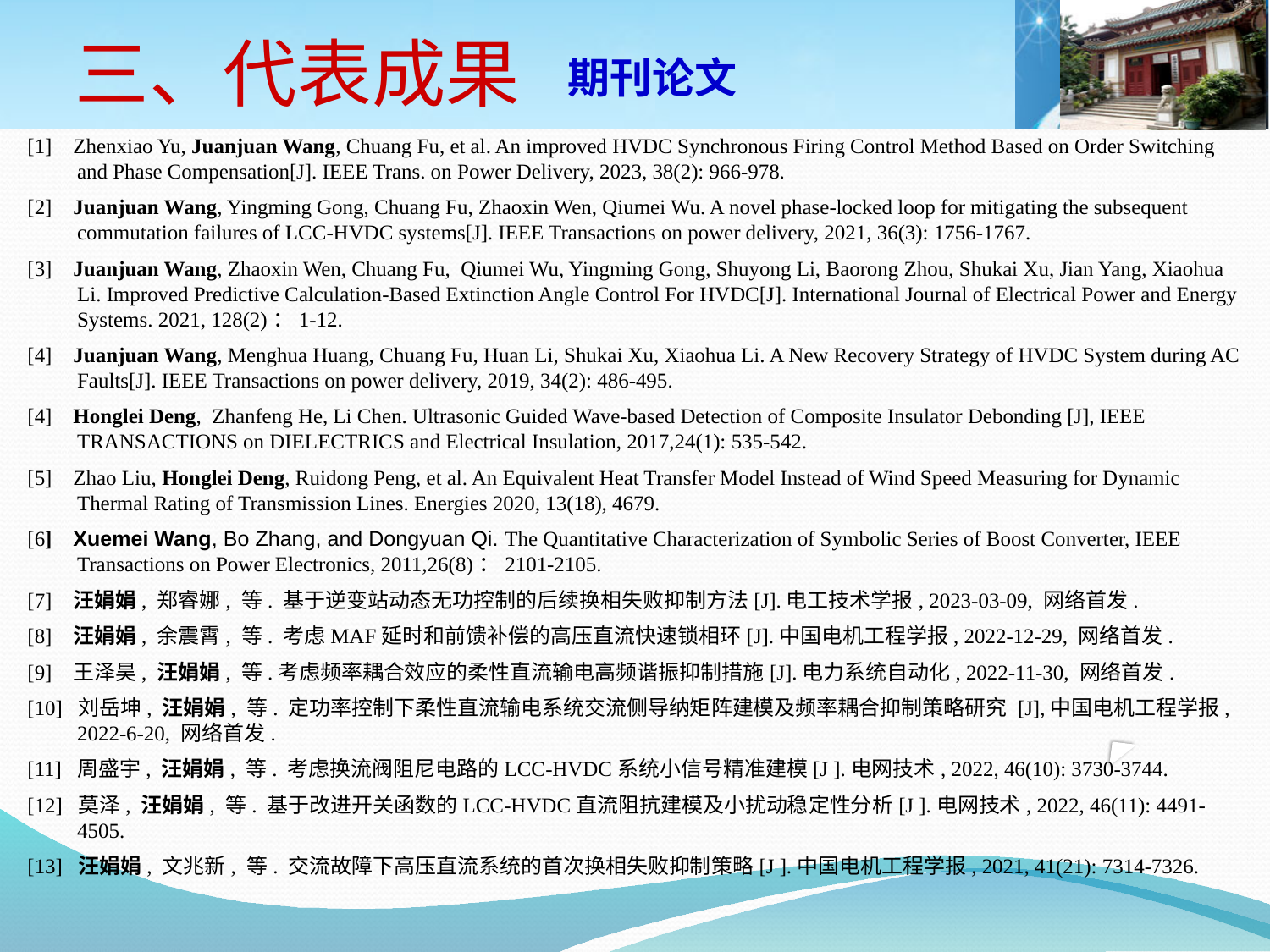

# 三、代表成果
期刊论文
[1]    Zhenxiao Yu, Juanjuan Wang, Chuang Fu, et al. An improved HVDC Synchronous Firing Control Method Based on Order Switching and Phase Compensation[J]. IEEE Trans. on Power Delivery, 2023, 38(2): 966-978.
[2]    Juanjuan Wang, Yingming Gong, Chuang Fu, Zhaoxin Wen, Qiumei Wu. A novel phase-locked loop for mitigating the subsequent commutation failures of LCC-HVDC systems[J]. IEEE Transactions on power delivery, 2021, 36(3): 1756-1767.
[3]    Juanjuan Wang, Zhaoxin Wen, Chuang Fu,  Qiumei Wu, Yingming Gong, Shuyong Li, Baorong Zhou, Shukai Xu, Jian Yang, Xiaohua Li. Improved Predictive Calculation-Based Extinction Angle Control For HVDC[J]. International Journal of Electrical Power and Energy Systems. 2021, 128(2)：1-12.
[4]    Juanjuan Wang, Menghua Huang, Chuang Fu, Huan Li, Shukai Xu, Xiaohua Li. A New Recovery Strategy of HVDC System during AC Faults[J]. IEEE Transactions on power delivery, 2019, 34(2): 486-495.
[4]    Honglei Deng,  Zhanfeng He, Li Chen. Ultrasonic Guided Wave-based Detection of Composite Insulator Debonding [J], IEEE TRANSACTIONS on DIELECTRICS and Electrical Insulation, 2017,24(1): 535-542.
[5]    Zhao Liu, Honglei Deng, Ruidong Peng, et al. An Equivalent Heat Transfer Model Instead of Wind Speed Measuring for Dynamic Thermal Rating of Transmission Lines. Energies 2020, 13(18), 4679.
[6]    Xuemei Wang, Bo Zhang, and Dongyuan Qi. The Quantitative Characterization of Symbolic Series of Boost Converter, IEEE Transactions on Power Electronics, 2011,26(8)：2101-2105.
[7]   汪娟娟, 郑睿娜, 等. 基于逆变站动态无功控制的后续换相失败抑制方法[J].电工技术学报, 2023-03-09, 网络首发.
[8]   汪娟娟, 余震霄, 等. 考虑MAF延时和前馈补偿的高压直流快速锁相环[J].中国电机工程学报, 2022-12-29, 网络首发.
[9]   王泽昊, 汪娟娟, 等.考虑频率耦合效应的柔性直流输电高频谐振抑制措施[J].电力系统自动化, 2022-11-30, 网络首发.
[10]  刘岳坤, 汪娟娟, 等. 定功率控制下柔性直流输电系统交流侧导纳矩阵建模及频率耦合抑制策略研究 [J],中国电机工程学报, 2022-6-20, 网络首发.
[11]  周盛宇, 汪娟娟, 等. 考虑换流阀阻尼电路的LCC-HVDC系统小信号精准建模[J ].电网技术, 2022, 46(10): 3730-3744.
[12]  莫泽, 汪娟娟, 等. 基于改进开关函数的LCC-HVDC直流阻抗建模及小扰动稳定性分析[J ].电网技术, 2022, 46(11): 4491-4505.
[13]  汪娟娟, 文兆新, 等. 交流故障下高压直流系统的首次换相失败抑制策略[J ].中国电机工程学报, 2021, 41(21): 7314-7326.